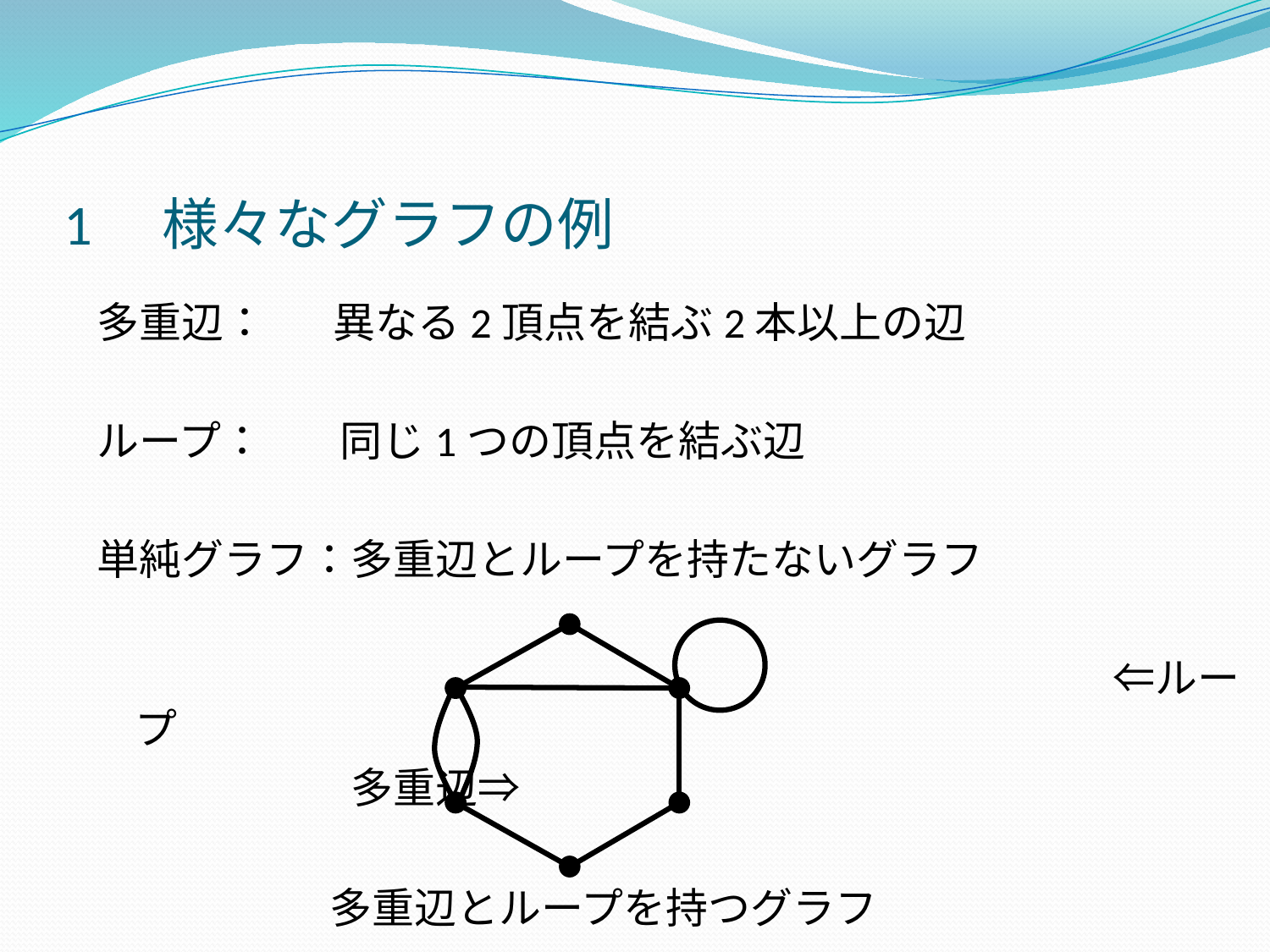

# 1　様々なグラフの例

多重辺：       異なる2頂点を結ぶ2本以上の辺

ループ：        同じ1つの頂点を結ぶ辺

単純グラフ：多重辺とループを持たないグラフ

　　　　　　　　　　　　　　　　　　　　　　　　⇐ループ
　　　　　　多重辺⇒

多重辺とループを持つグラフ